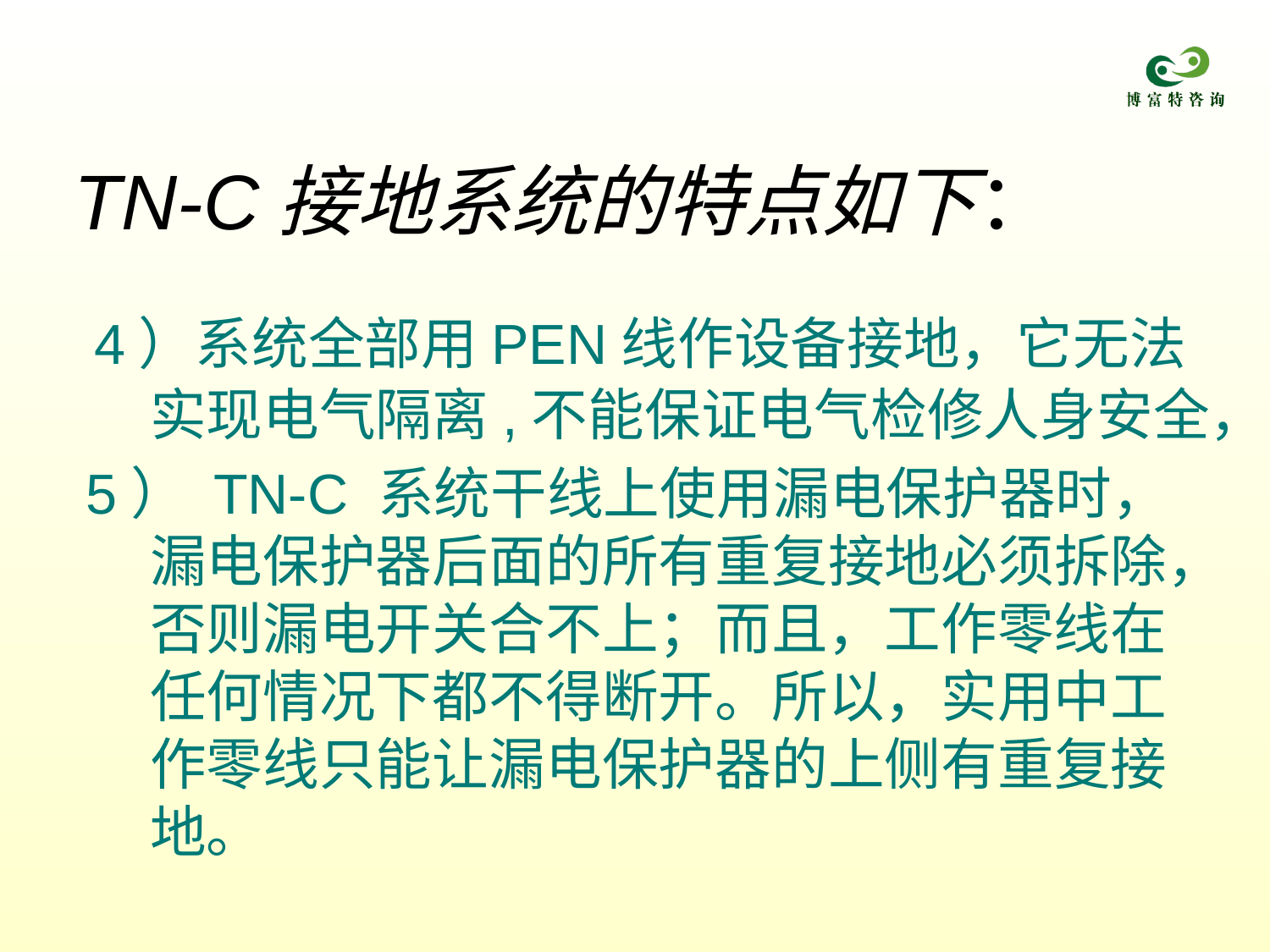

TN-C接地系统的特点如下：

  4）系统全部用PEN线作设备接地，它无法实现电气隔离,不能保证电气检修人身安全，
  5） TN-C 系统干线上使用漏电保护器时，漏电保护器后面的所有重复接地必须拆除，否则漏电开关合不上；而且，工作零线在任何情况下都不得断开。所以，实用中工作零线只能让漏电保护器的上侧有重复接地。

52